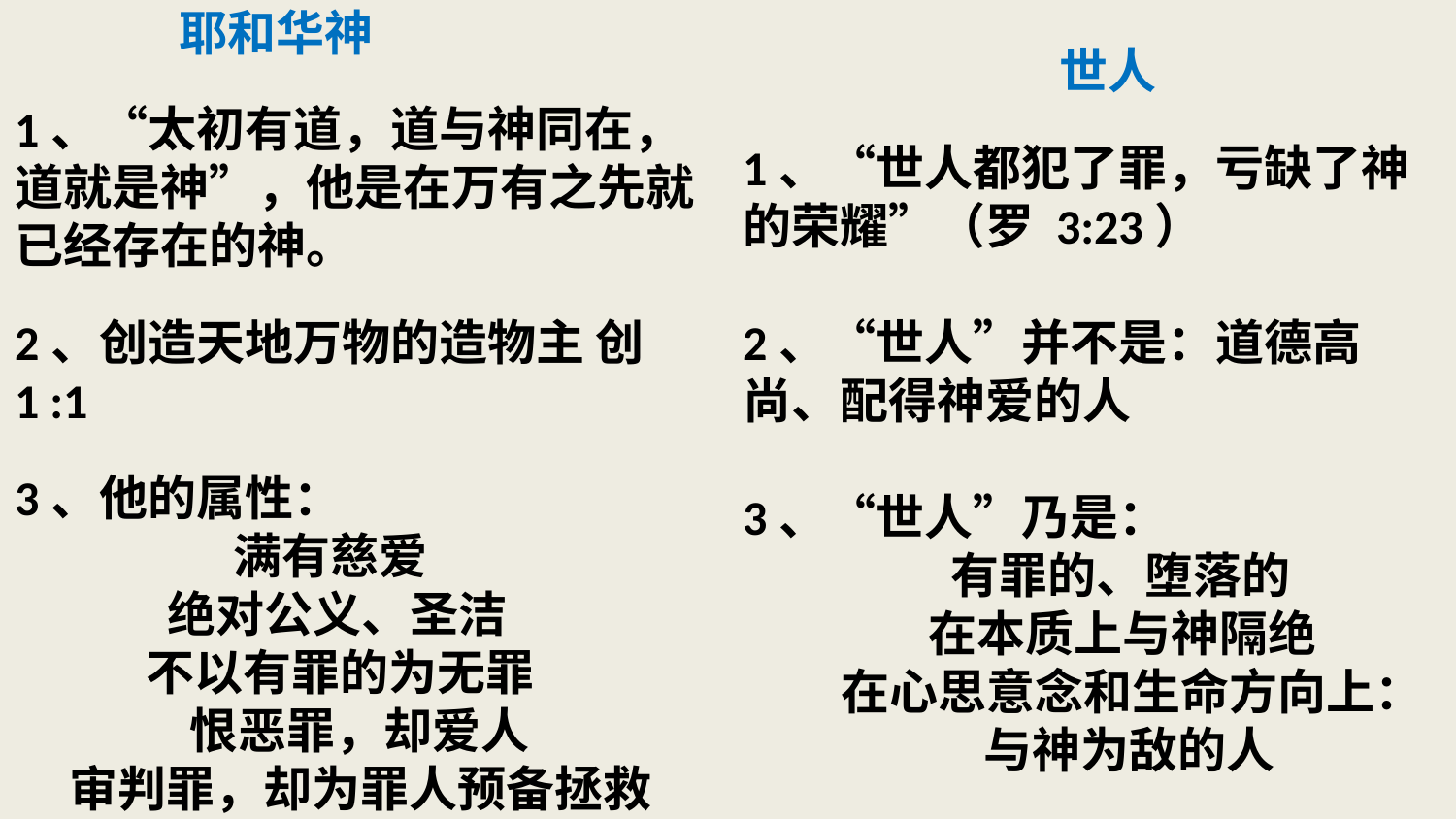

# 耶和华神 1、“太初有道，道与神同在，道就是神”，他是在万有之先就已经存在的神。 2、创造天地万物的造物主 创1 :1 3、他的属性： 满有慈爱 绝对公义、圣洁 不以有罪的为无罪 恨恶罪，却爱人 审判罪，却为罪人预备拯救
                            世人
1、“世人都犯了罪，亏缺了神的荣耀”（罗 3:23）

2、“世人”并不是：道德高尚、配得神爱的人

3、“世人”乃是：
                  有罪的、堕落的
                在本质上与神隔绝
        在心思意念和生命方向上：
                     与神为敌的人